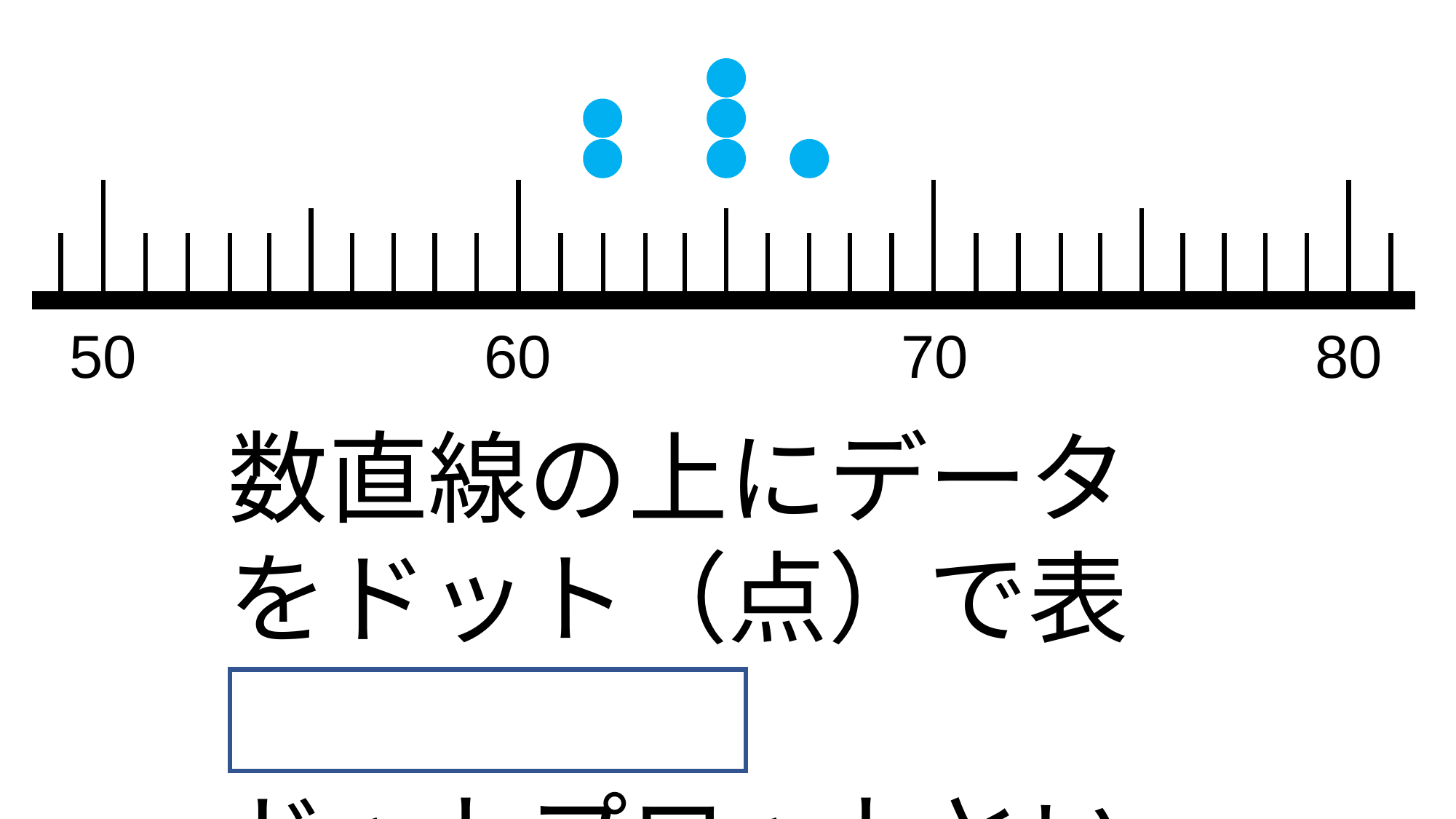

50
60
70
80
数直線の上にデータをドット（点）で表した図を、
ドットプロットといいます。